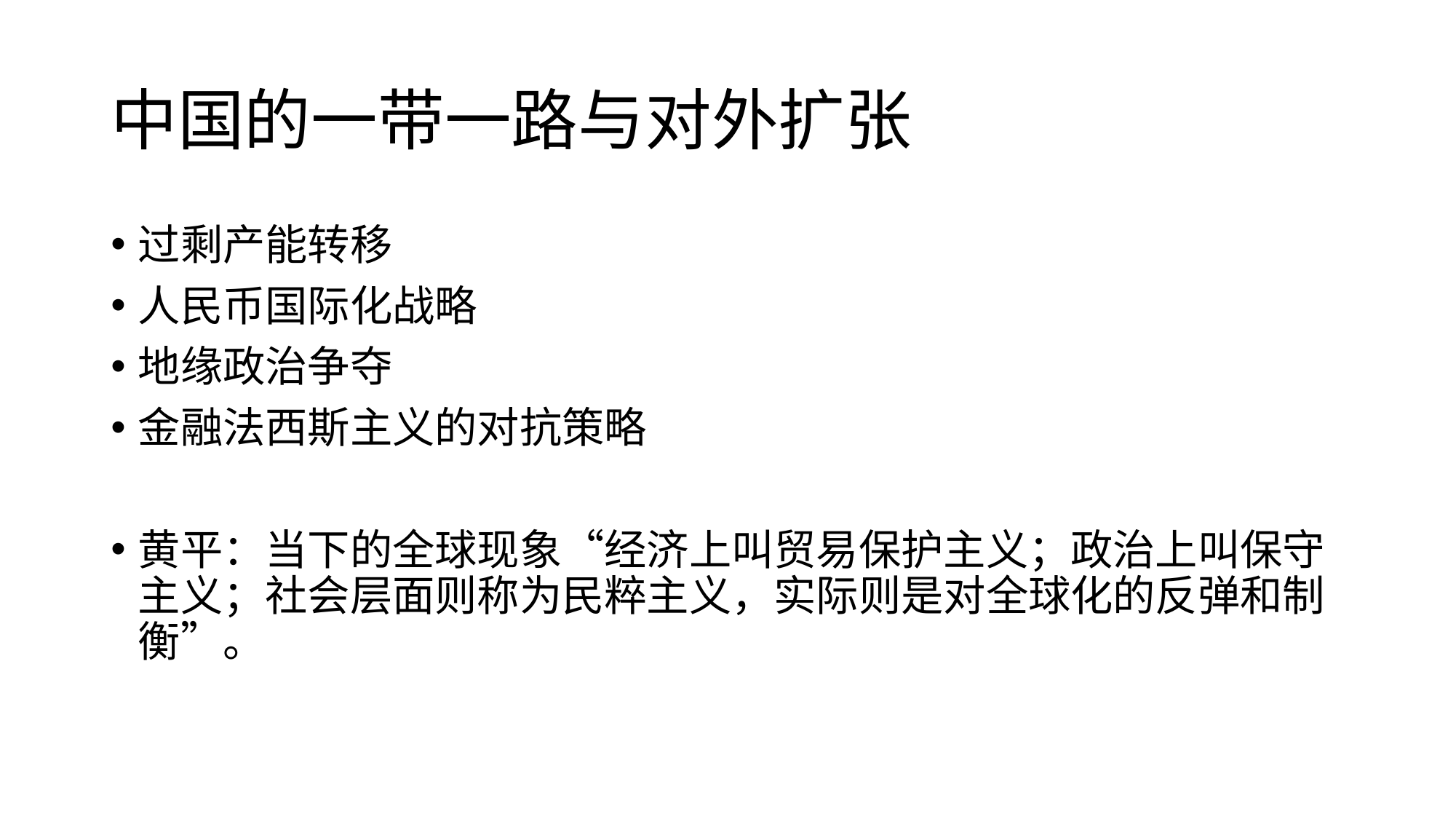

# 中国的一带一路与对外扩张
过剩产能转移
人民币国际化战略
地缘政治争夺
金融法西斯主义的对抗策略

黄平：当下的全球现象“经济上叫贸易保护主义；政治上叫保守主义；社会层面则称为民粹主义，实际则是对全球化的反弹和制衡”。